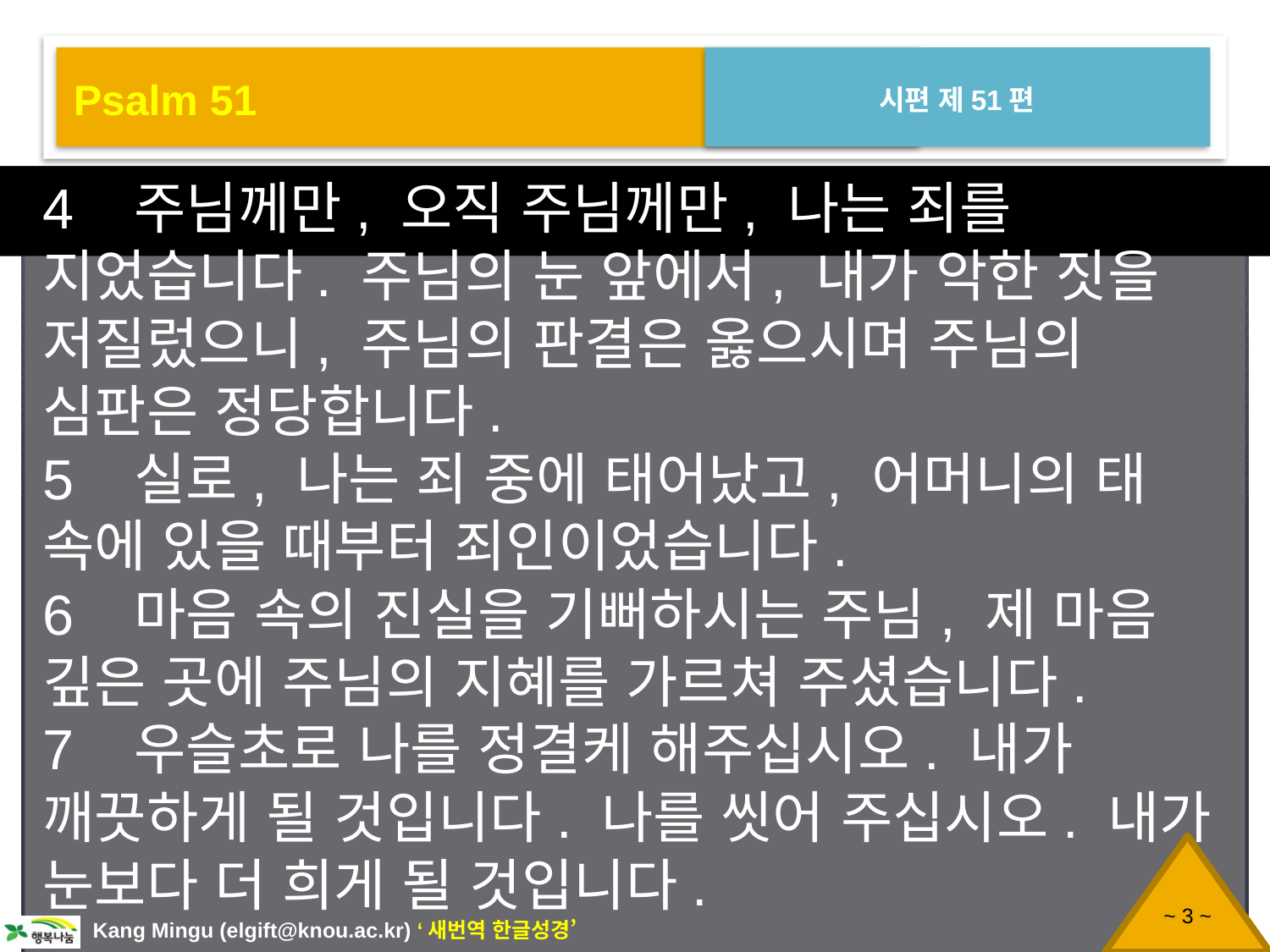

Psalm 51
시편 제51편
4   주님께만, 오직 주님께만, 나는 죄를 지었습니다. 주님의 눈 앞에서, 내가 악한 짓을 저질렀으니, 주님의 판결은 옳으시며 주님의 심판은 정당합니다.
5   실로, 나는 죄 중에 태어났고, 어머니의 태 속에 있을 때부터 죄인이었습니다.
6   마음 속의 진실을 기뻐하시는 주님, 제 마음 깊은 곳에 주님의 지혜를 가르쳐 주셨습니다.
7   우슬초로 나를 정결케 해주십시오. 내가 깨끗하게 될 것입니다. 나를 씻어 주십시오. 내가 눈보다 더 희게 될 것입니다.